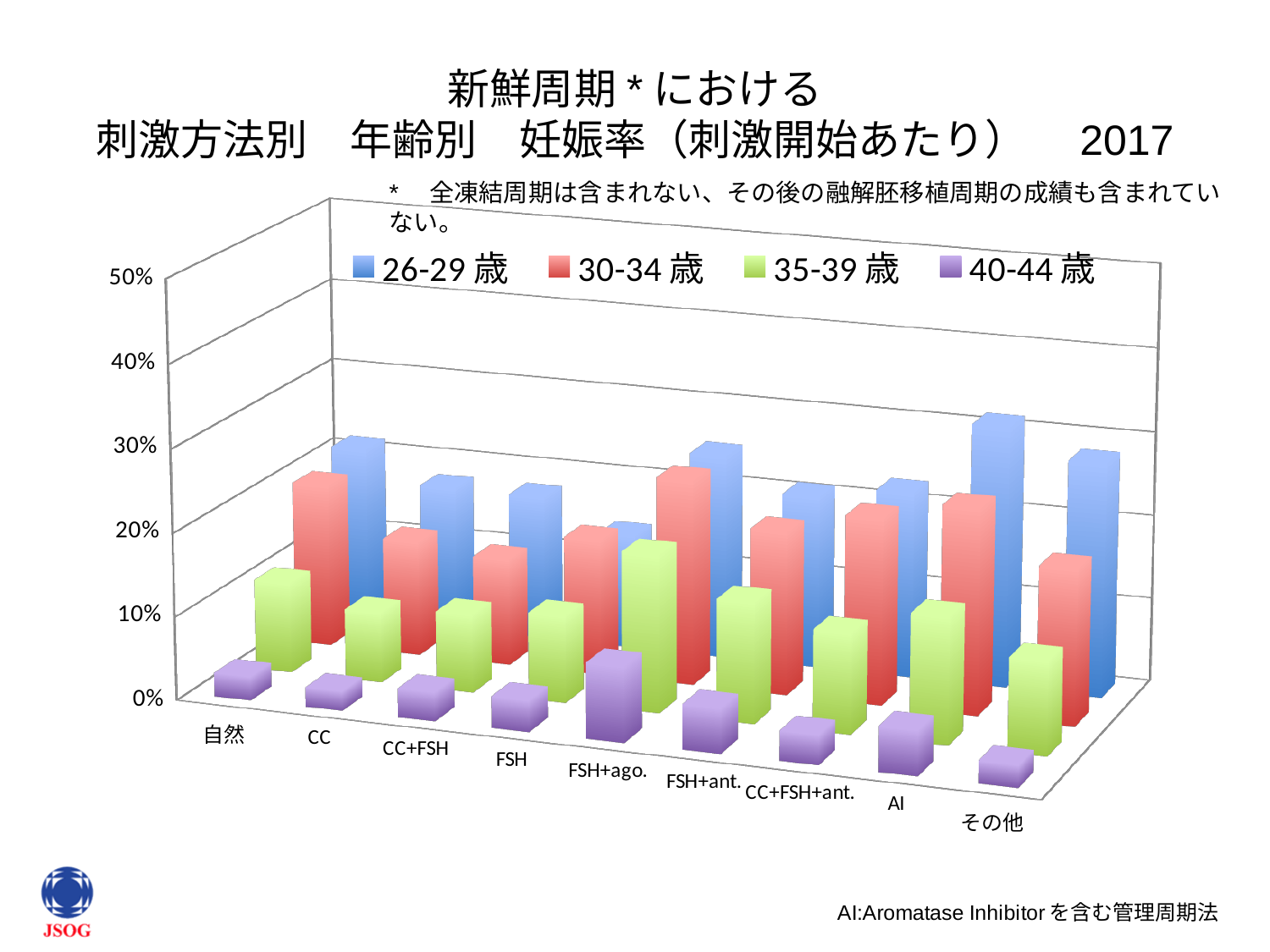

新鮮周期*における
刺激方法別　年齢別　妊娠率（刺激開始あたり）　2017

[unsupported chart]

*　全凍結周期は含まれない、その後の融解胚移植周期の成績も含まれていない。